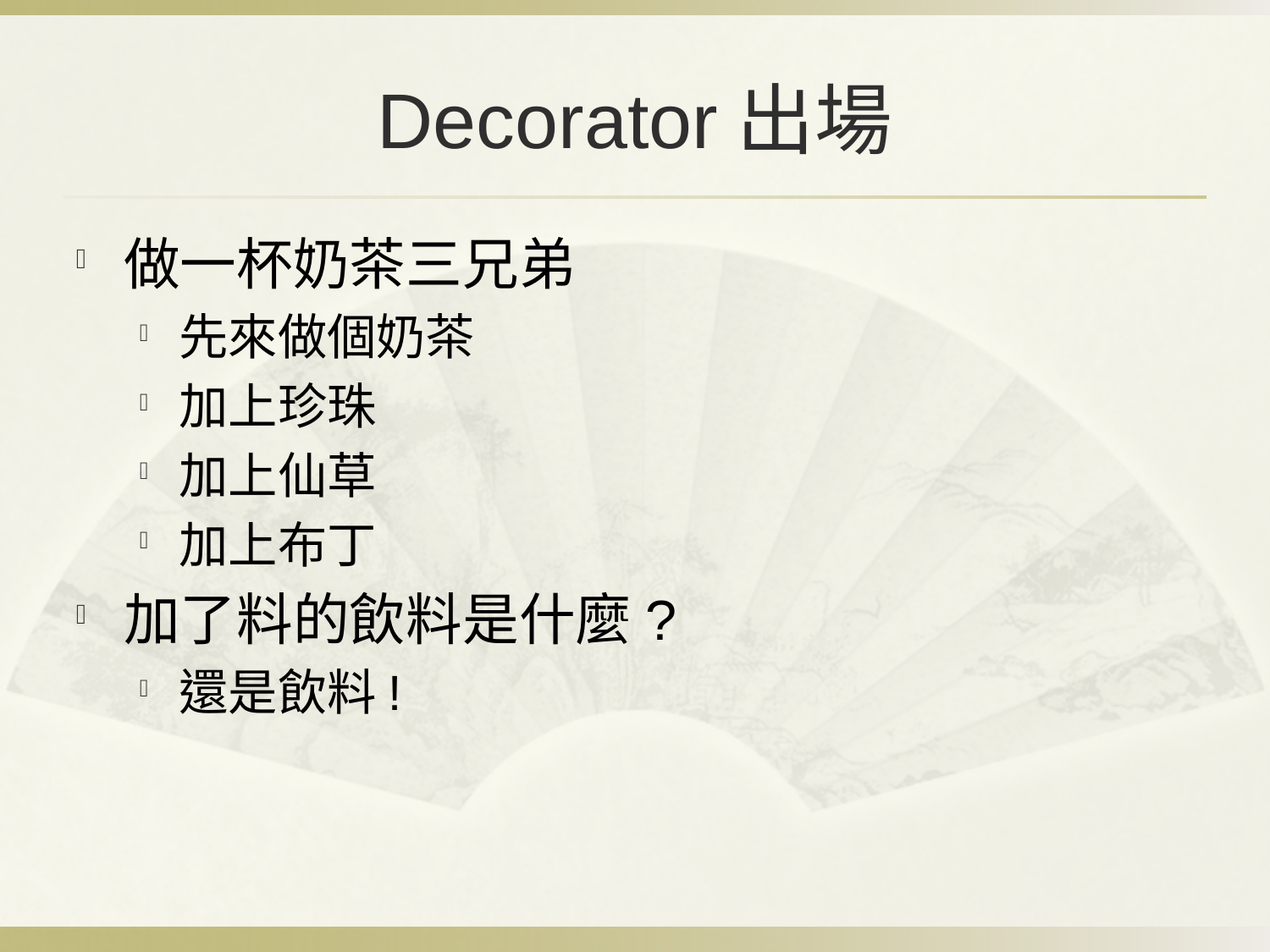

# Decorator出場
做一杯奶茶三兄弟
先來做個奶茶
加上珍珠
加上仙草
加上布丁
加了料的飲料是什麼?
還是飲料!